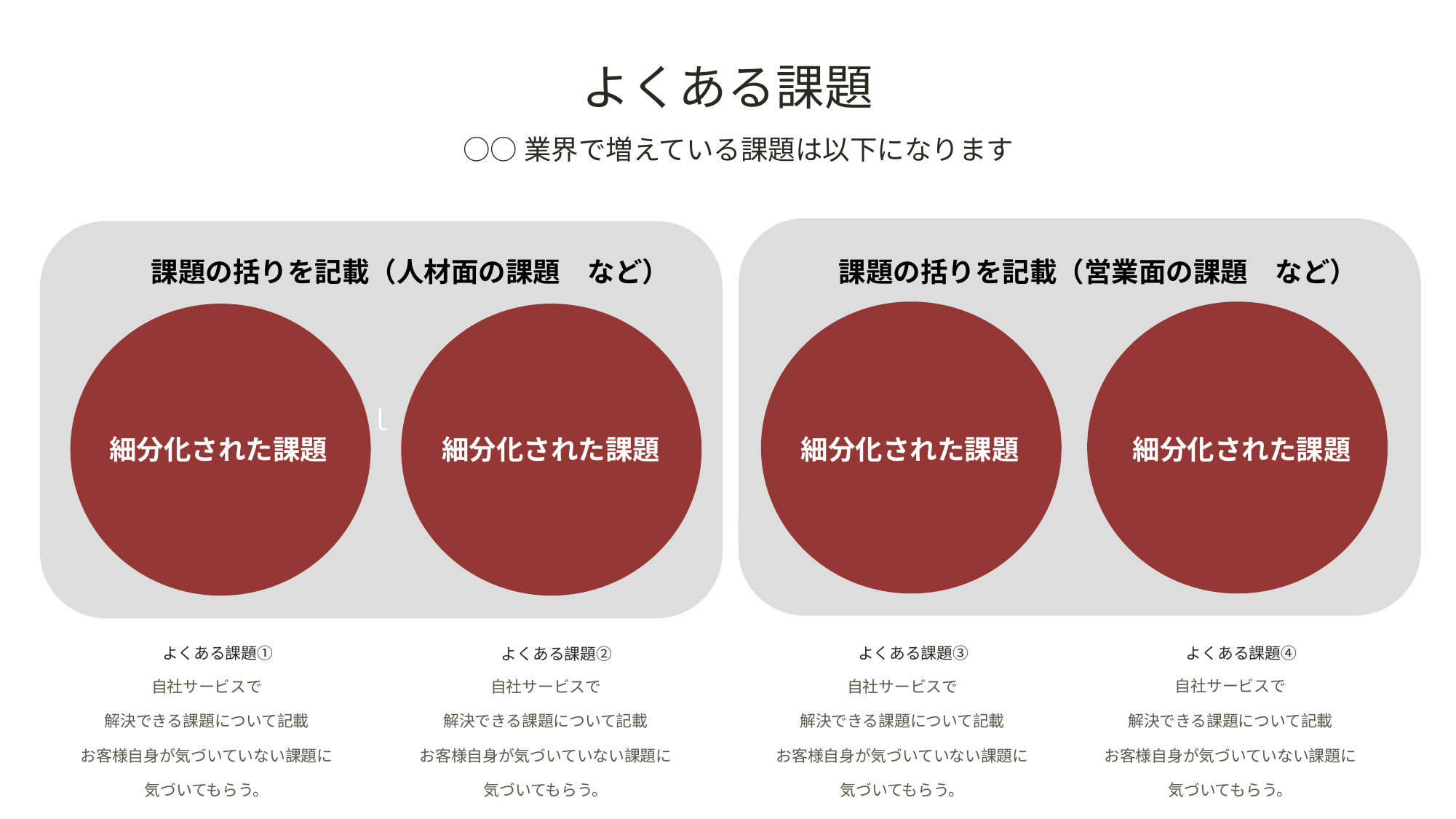

よくある課題
○○業界で増えている課題は以下になります

ｌ
課題の括りを記載（人材面の課題　など）
課題の括りを記載（営業面の課題　など）

細分化された課題
細分化された課題
細分化された課題
細分化された課題
よくある課題④
よくある課題①
よくある課題③
よくある課題②
自社サービスで
解決できる課題について記載
お客様自身が気づいていない課題に
気づいてもらう。
自社サービスで
解決できる課題について記載
お客様自身が気づいていない課題に
気づいてもらう。
自社サービスで
解決できる課題について記載
お客様自身が気づいていない課題に
気づいてもらう。
自社サービスで
解決できる課題について記載
お客様自身が気づいていない課題に
気づいてもらう。